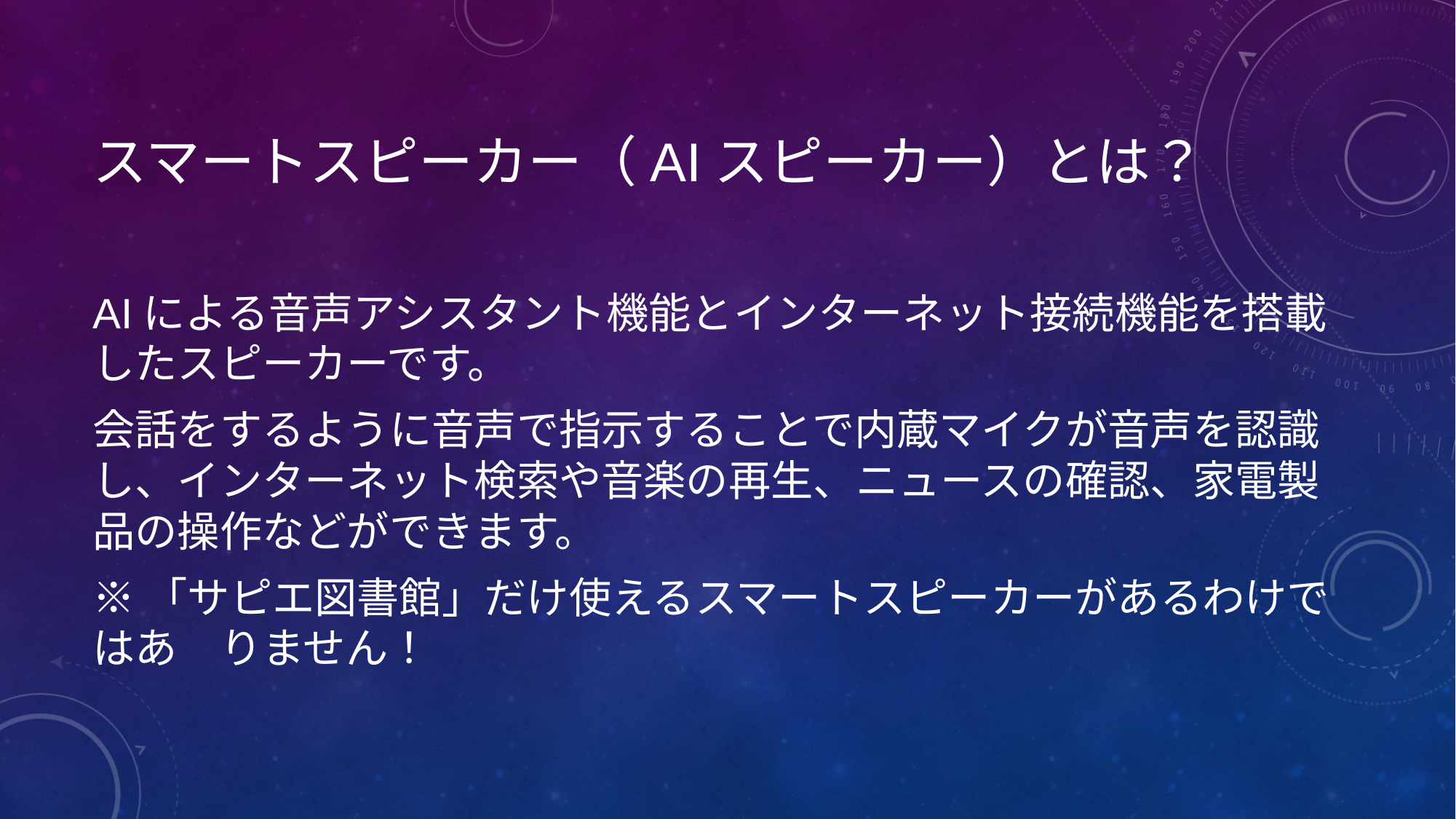

# スマートスピーカー（AIスピーカー）とは？
AIによる音声アシスタント機能とインターネット接続機能を搭載したスピーカーです。
会話をするように音声で指示することで内蔵マイクが音声を認識し、インターネット検索や音楽の再生、ニュースの確認、家電製品の操作などができます。
※「サピエ図書館」だけ使えるスマートスピーカーがあるわけではあ　りません！